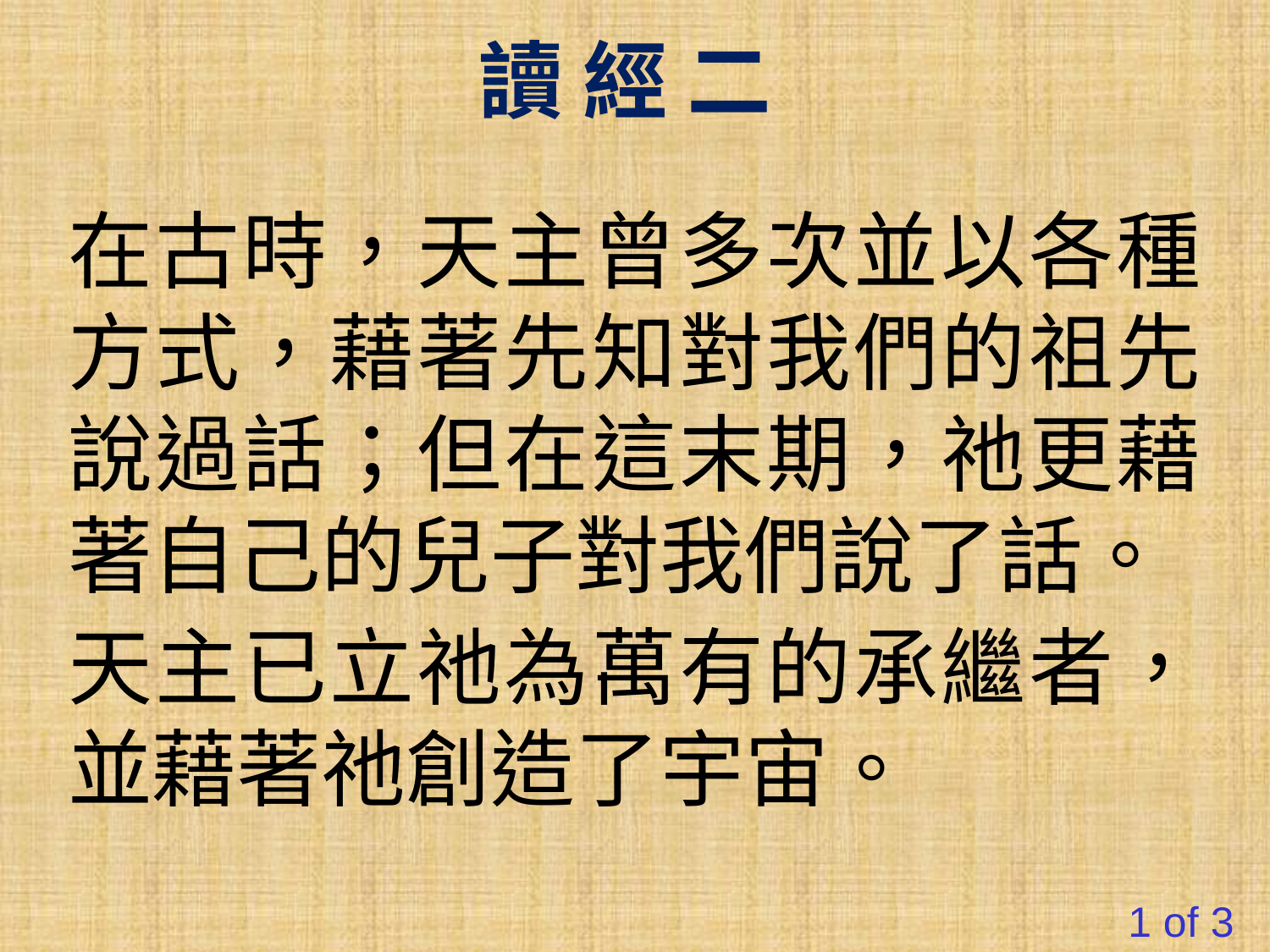

讀 經 二

在古時，天主曾多次並以各種方式，藉著先知對我們的祖先說過話；但在這末期，祂更藉著自己的兒子對我們說了話。
天主已立祂為萬有的承繼者，並藉著祂創造了宇宙。
1 of 3